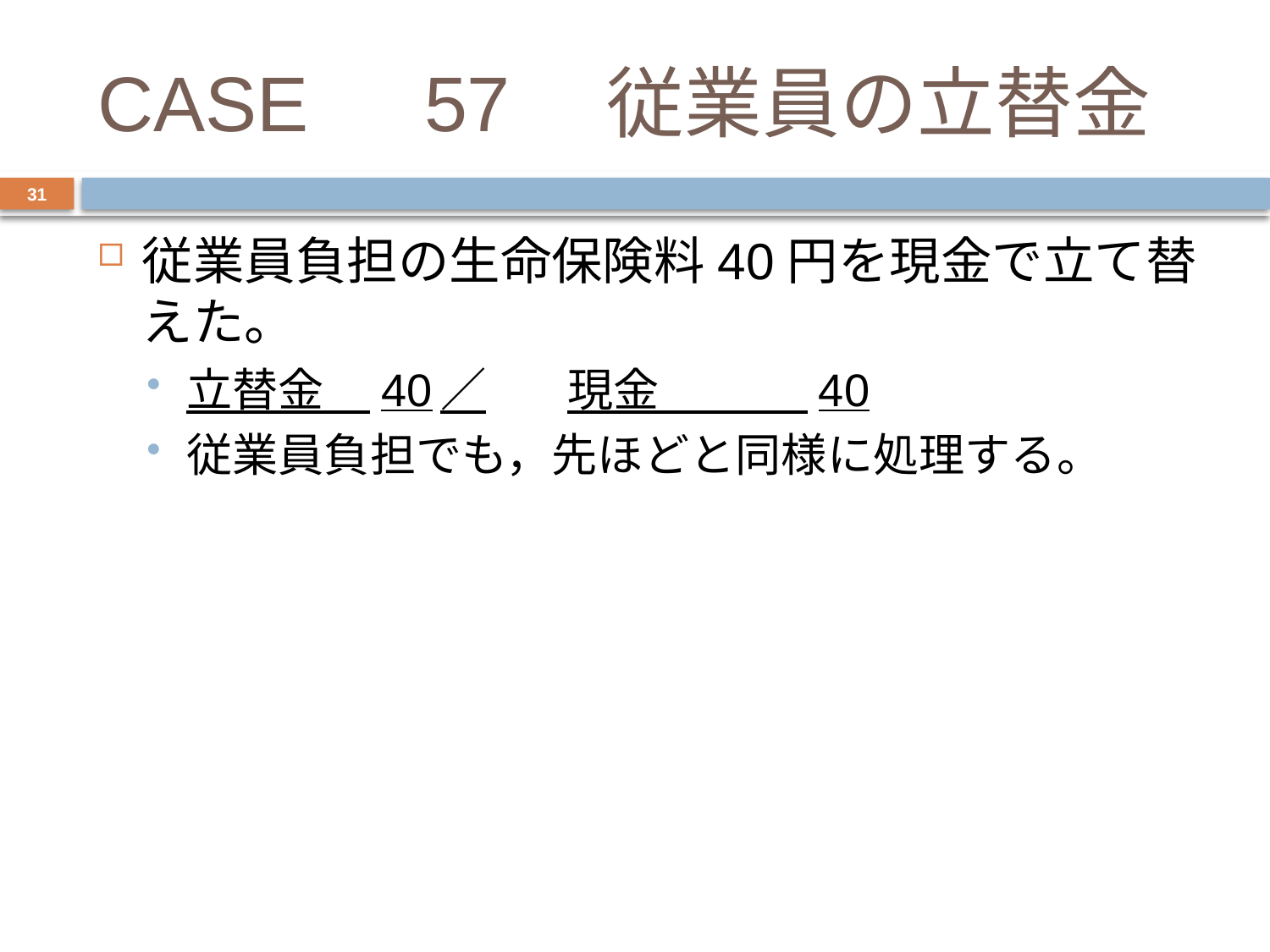

# CASE　57　従業員の立替金
31
従業員負担の生命保険料40円を現金で立て替えた。
立替金　40	／	現金　　　 40
従業員負担でも，先ほどと同様に処理する。